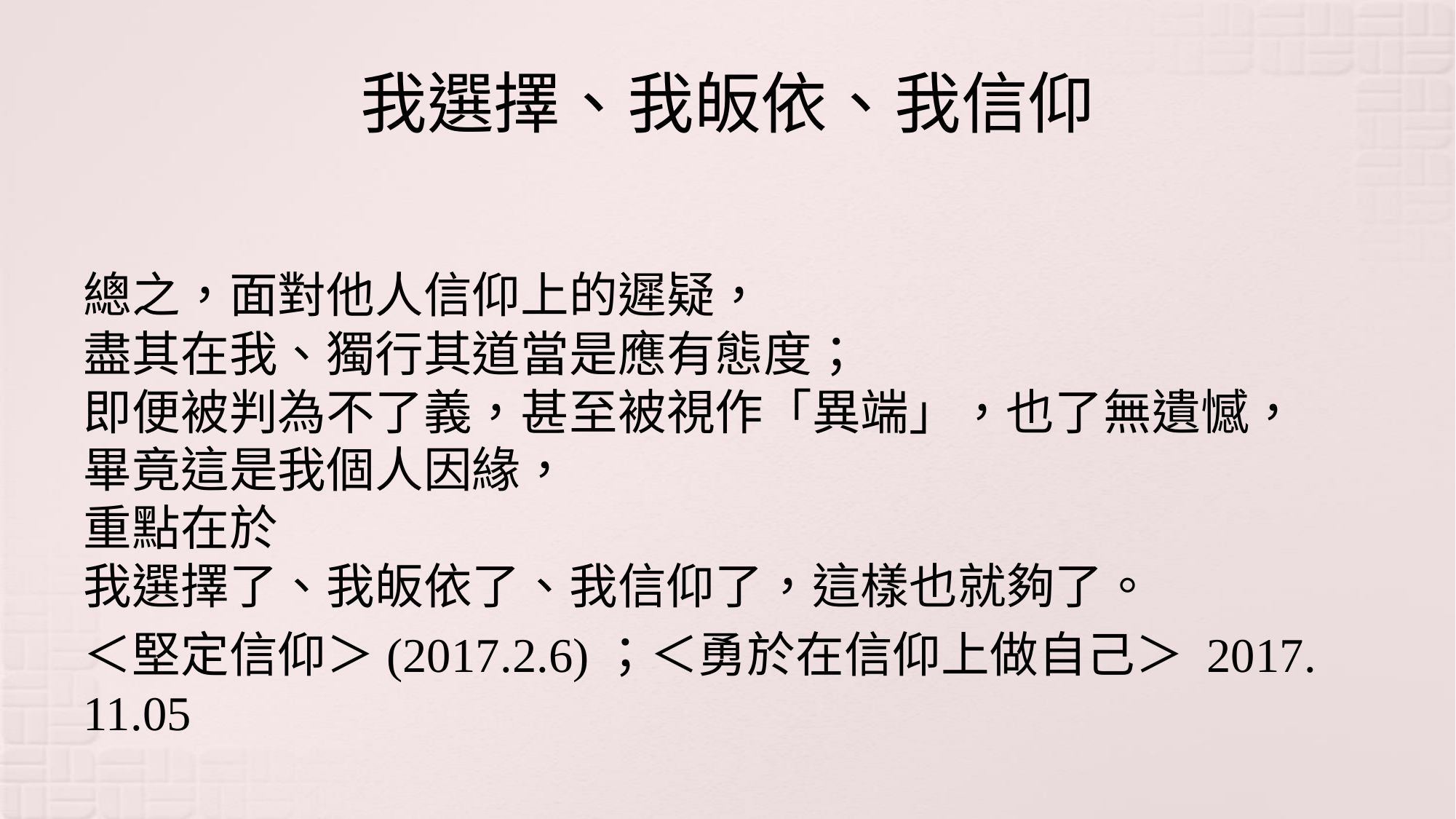

# 我選擇、我皈依、我信仰

總之，面對他人信仰上的遲疑，
盡其在我、獨行其道當是應有態度；
即便被判為不了義，甚至被視作「異端」，也了無遺憾，
畢竟這是我個人因緣，
重點在於
我選擇了、我皈依了、我信仰了，這樣也就夠了。
＜堅定信仰＞(2017.2.6)；＜勇於在信仰上做自己＞ 2017. 11.05